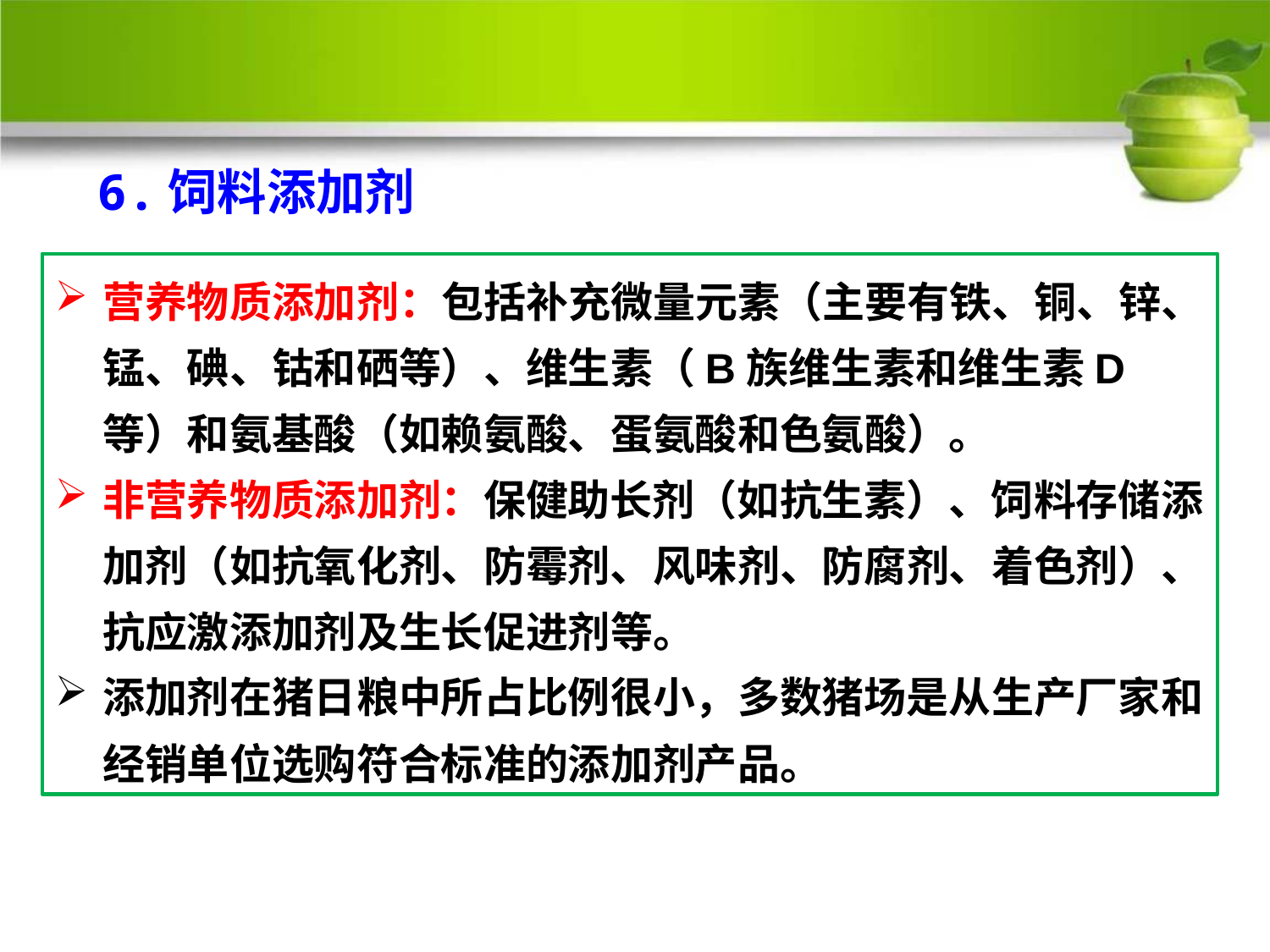

# 6.饲料添加剂
营养物质添加剂：包括补充微量元素（主要有铁、铜、锌、锰、碘、钴和硒等）、维生素（B族维生素和维生素D等）和氨基酸（如赖氨酸、蛋氨酸和色氨酸）。
非营养物质添加剂：保健助长剂（如抗生素）、饲料存储添加剂（如抗氧化剂、防霉剂、风味剂、防腐剂、着色剂）、抗应激添加剂及生长促进剂等。
添加剂在猪日粮中所占比例很小，多数猪场是从生产厂家和经销单位选购符合标准的添加剂产品。